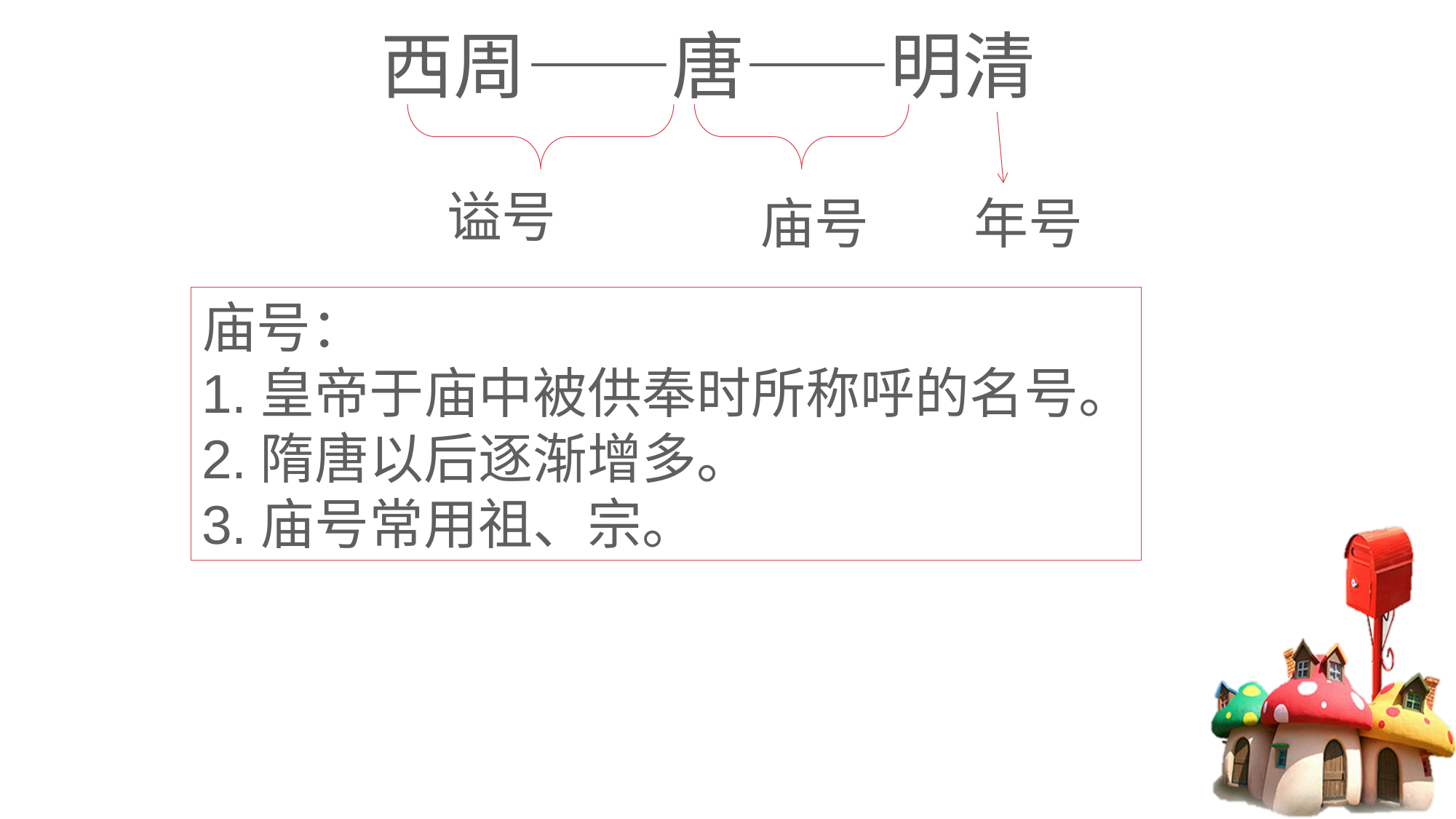

西周——唐——明清

谥号
庙号
年号
庙号：
1.皇帝于庙中被供奉时所称呼的名号。
2.隋唐以后逐渐增多。
3.庙号常用祖、宗。
24